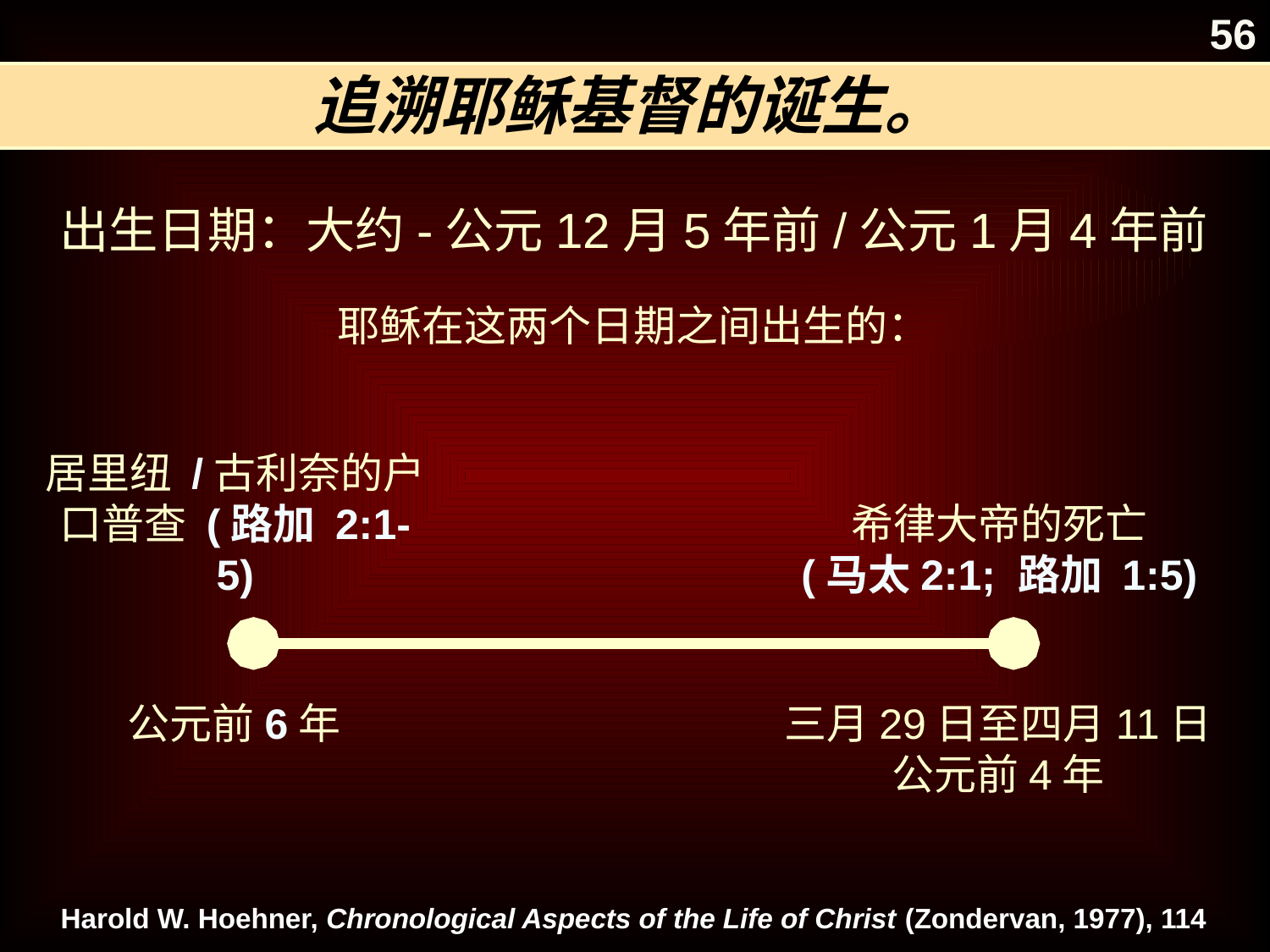

56
追溯耶稣基督的诞生。
出生日期：大约-公元12月5年前/公元1月4年前
耶稣在这两个日期之间出生的：
居里纽 /古利奈的户口普查 (路加 2:1-5)
希律大帝的死亡
(马太2:1; 路加 1:5)
公元前6年
三月29日至四月11日
公元前4年
Harold W. Hoehner, Chronological Aspects of the Life of Christ (Zondervan, 1977), 114